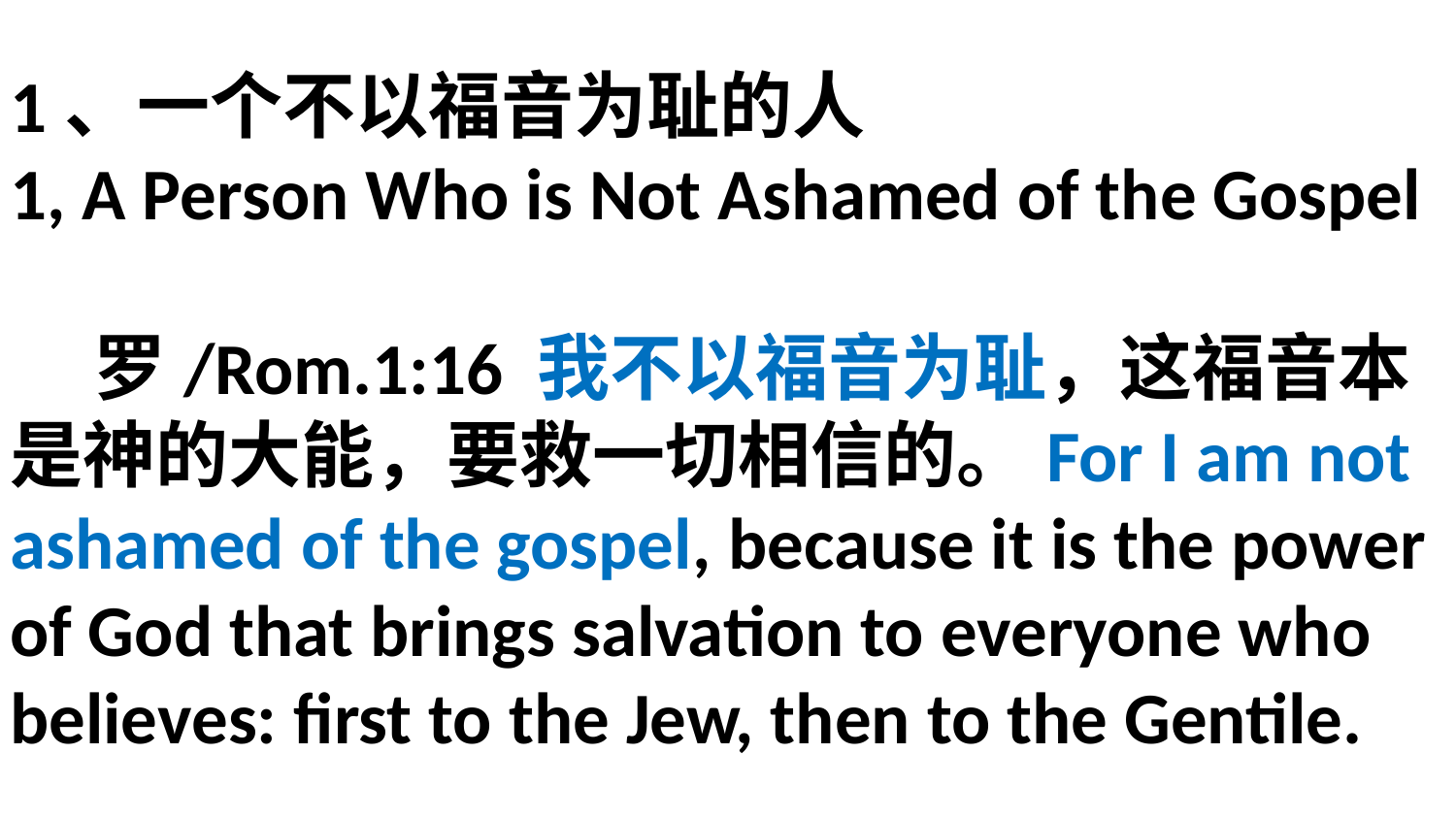

# 1、一个不以福音为耻的人 1, A Person Who is Not Ashamed of the Gospel 罗/Rom.1:16 我不以福音为耻，这福音本是神的大能，要救一切相信的。For I am not ashamed of the gospel, because it is the power of God that brings salvation to everyone who believes: first to the Jew, then to the Gentile.